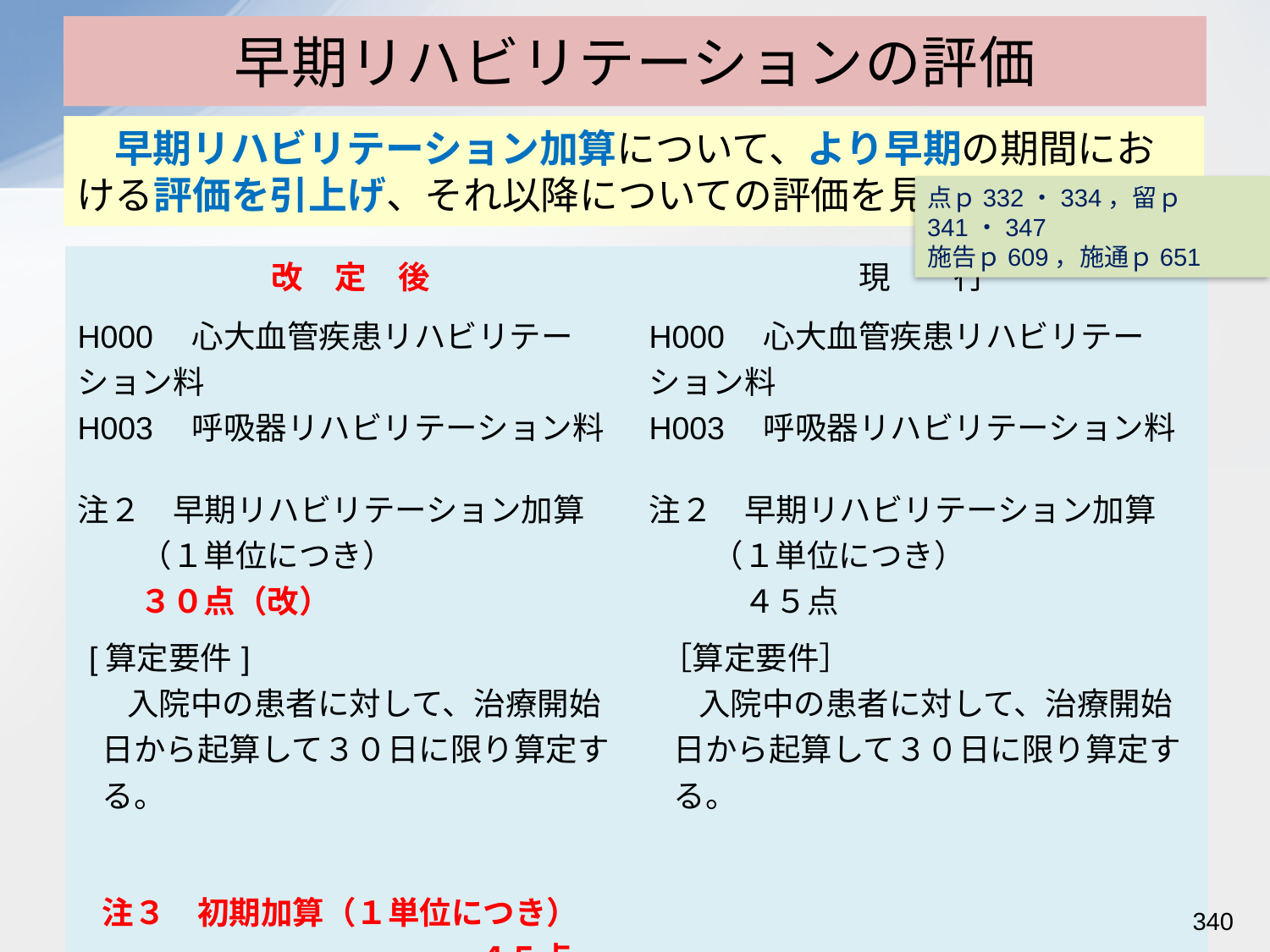

# 早期リハビリテーションの評価
早期リハビリテーション加算について、より早期の期間における評価を引上げ、それ以降についての評価を見直す。
点ｐ332・334，留ｐ341・347
施告ｐ609，施通ｐ651
| 改　定　後 | 現　　行 |
| --- | --- |
| H000　心大血管疾患リハビリテーション料 H003　呼吸器リハビリテーション料 注２　早期リハビリテーション加算 （１単位につき）　　　　　　　３０点（改） [算定要件] 入院中の患者に対して、治療開始日から起算して３０日に限り算定する。 注３　初期加算（１単位につき） ４５点（新） ［算定要件］ 入院中の患者に対して、治療開始日から起算して１４日に限り算定する。 注２の加算とは別に算定可能 | H000　心大血管疾患リハビリテーション料 H003　呼吸器リハビリテーション料 注２　早期リハビリテーション加算 （１単位につき）　　　　　　　　４５点 ［算定要件］ 入院中の患者に対して、治療開始日から起算して３０日に限り算定する。 |
340